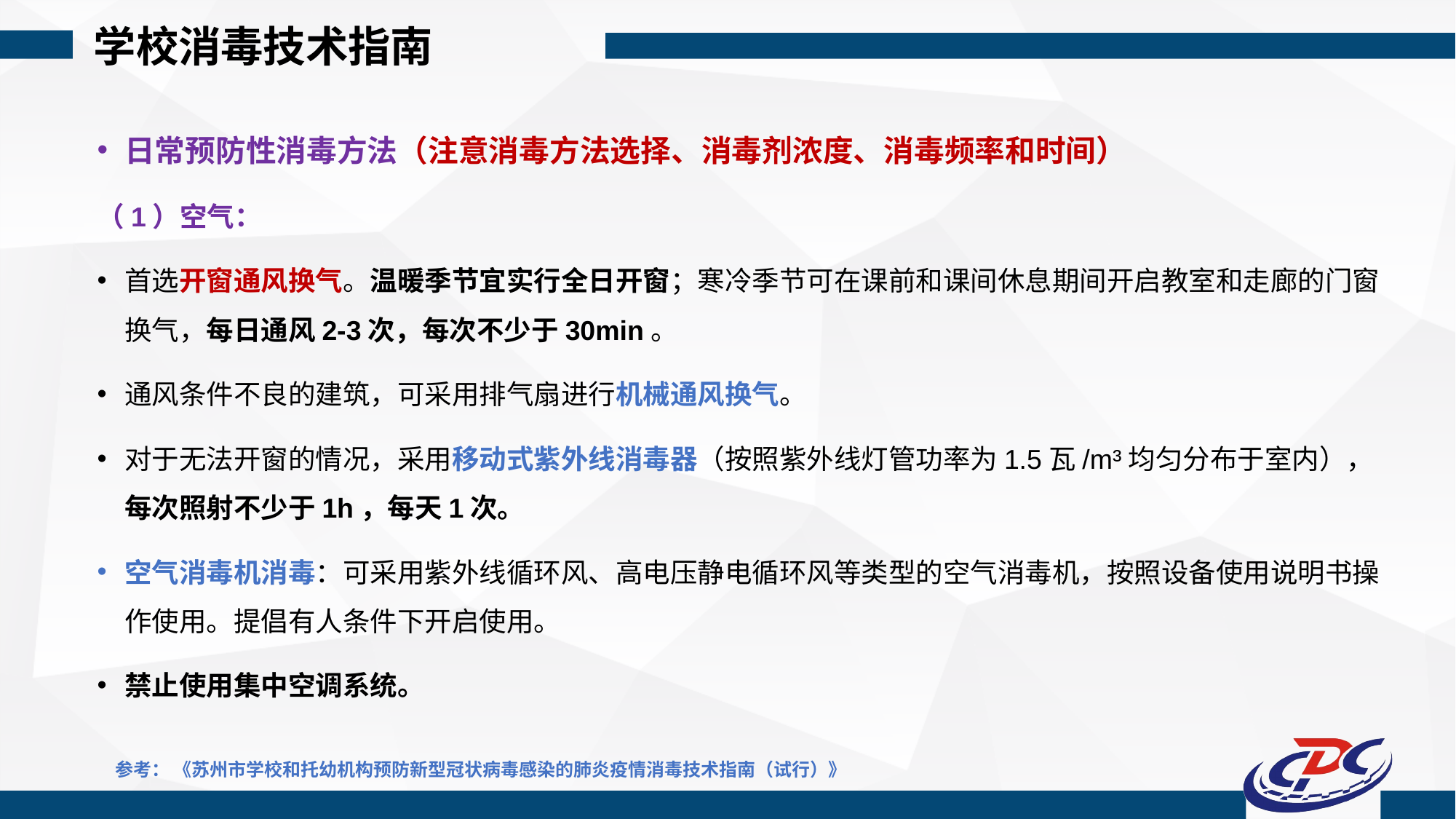

学校消毒技术指南

日常预防性消毒方法（注意消毒方法选择、消毒剂浓度、消毒频率和时间）
（1）空气：
首选开窗通风换气。温暖季节宜实行全日开窗；寒冷季节可在课前和课间休息期间开启教室和走廊的门窗换气，每日通风2-3次，每次不少于30min。
通风条件不良的建筑，可采用排气扇进行机械通风换气。
对于无法开窗的情况，采用移动式紫外线消毒器（按照紫外线灯管功率为1.5瓦/m³均匀分布于室内），每次照射不少于1h，每天1次。
空气消毒机消毒：可采用紫外线循环风、高电压静电循环风等类型的空气消毒机，按照设备使用说明书操作使用。提倡有人条件下开启使用。
禁止使用集中空调系统。

参考： 《苏州市学校和托幼机构预防新型冠状病毒感染的肺炎疫情消毒技术指南（试行）》